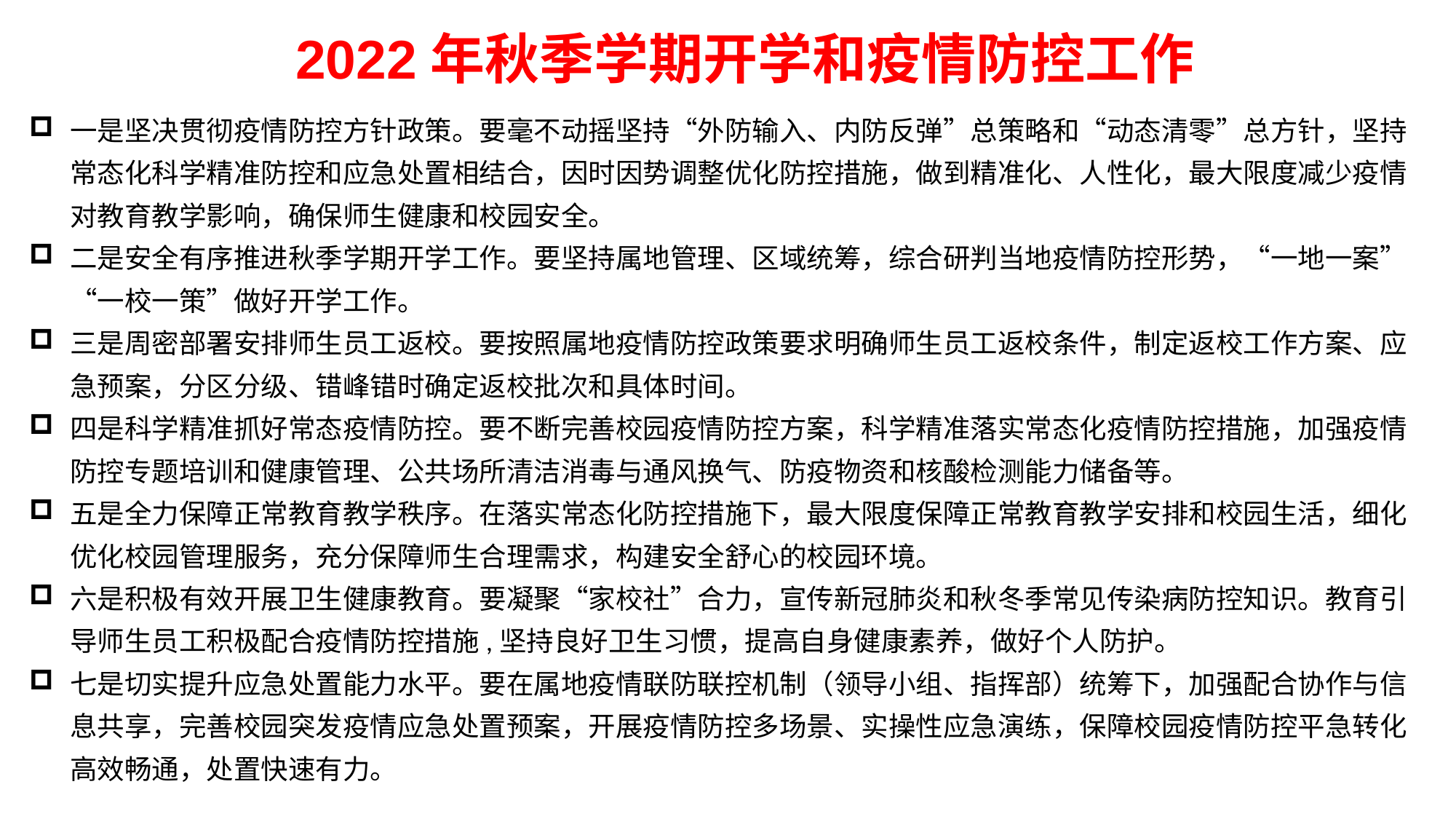

2022年秋季学期开学和疫情防控工作
一是坚决贯彻疫情防控方针政策。要毫不动摇坚持“外防输入、内防反弹”总策略和“动态清零”总方针，坚持常态化科学精准防控和应急处置相结合，因时因势调整优化防控措施，做到精准化、人性化，最大限度减少疫情对教育教学影响，确保师生健康和校园安全。
二是安全有序推进秋季学期开学工作。要坚持属地管理、区域统筹，综合研判当地疫情防控形势，“一地一案”“一校一策”做好开学工作。
三是周密部署安排师生员工返校。要按照属地疫情防控政策要求明确师生员工返校条件，制定返校工作方案、应急预案，分区分级、错峰错时确定返校批次和具体时间。
四是科学精准抓好常态疫情防控。要不断完善校园疫情防控方案，科学精准落实常态化疫情防控措施，加强疫情防控专题培训和健康管理、公共场所清洁消毒与通风换气、防疫物资和核酸检测能力储备等。
五是全力保障正常教育教学秩序。在落实常态化防控措施下，最大限度保障正常教育教学安排和校园生活，细化优化校园管理服务，充分保障师生合理需求，构建安全舒心的校园环境。
六是积极有效开展卫生健康教育。要凝聚“家校社”合力，宣传新冠肺炎和秋冬季常见传染病防控知识。教育引导师生员工积极配合疫情防控措施,坚持良好卫生习惯，提高自身健康素养，做好个人防护。
七是切实提升应急处置能力水平。要在属地疫情联防联控机制（领导小组、指挥部）统筹下，加强配合协作与信息共享，完善校园突发疫情应急处置预案，开展疫情防控多场景、实操性应急演练，保障校园疫情防控平急转化高效畅通，处置快速有力。